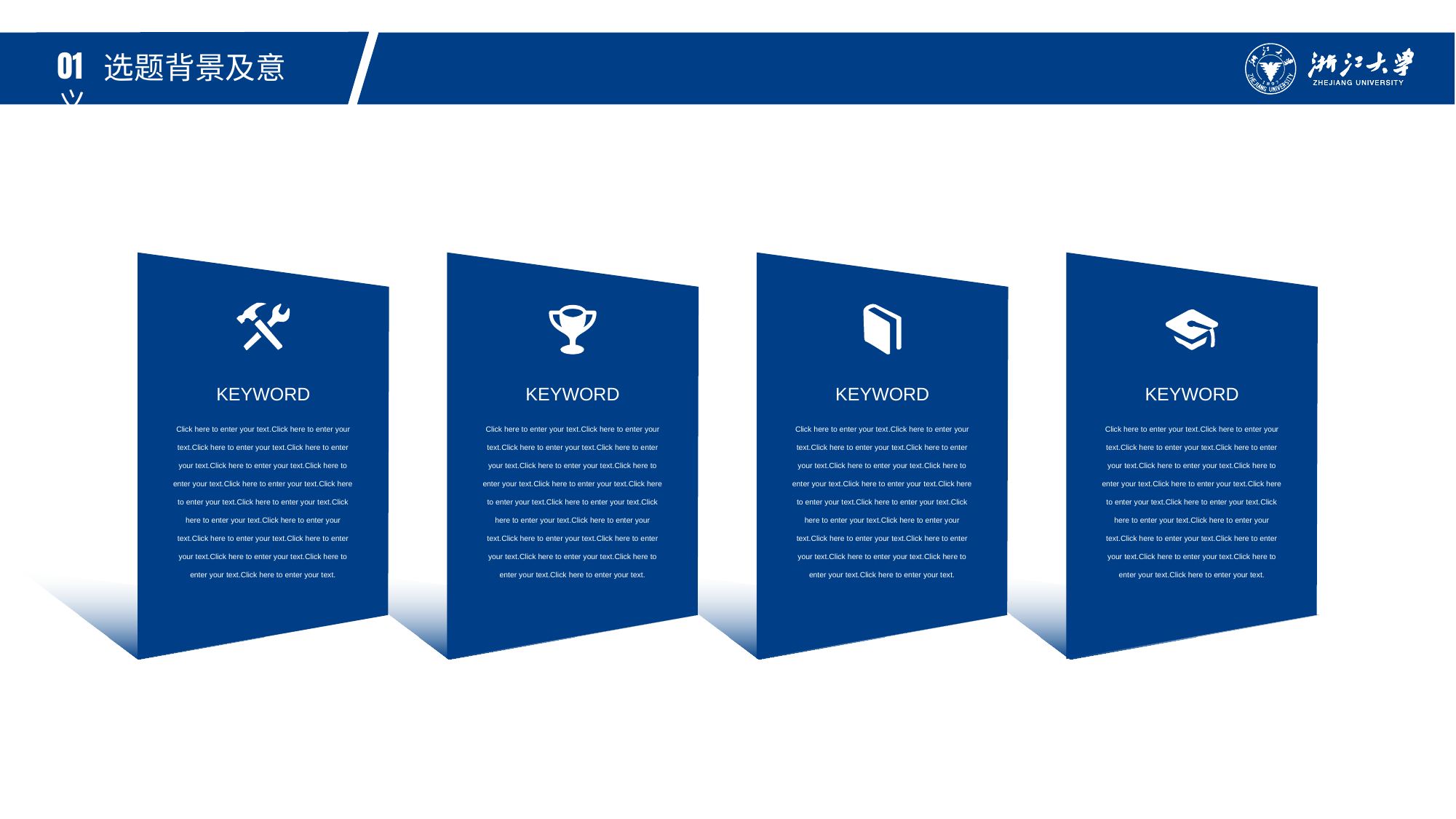

01  选题背景及意义

KEYWORD
KEYWORD
KEYWORD
KEYWORD
Click here to enter your text.Click here to enter your text.Click here to enter your text.Click here to enter your text.Click here to enter your text.Click here to enter your text.Click here to enter your text.Click here to enter your text.Click here to enter your text.Click here to enter your text.Click here to enter your text.Click here to enter your text.Click here to enter your text.Click here to enter your text.Click here to enter your text.Click here to enter your text.
Click here to enter your text.Click here to enter your text.Click here to enter your text.Click here to enter your text.Click here to enter your text.Click here to enter your text.Click here to enter your text.Click here to enter your text.Click here to enter your text.Click here to enter your text.Click here to enter your text.Click here to enter your text.Click here to enter your text.Click here to enter your text.Click here to enter your text.Click here to enter your text.
Click here to enter your text.Click here to enter your text.Click here to enter your text.Click here to enter your text.Click here to enter your text.Click here to enter your text.Click here to enter your text.Click here to enter your text.Click here to enter your text.Click here to enter your text.Click here to enter your text.Click here to enter your text.Click here to enter your text.Click here to enter your text.Click here to enter your text.Click here to enter your text.
Click here to enter your text.Click here to enter your text.Click here to enter your text.Click here to enter your text.Click here to enter your text.Click here to enter your text.Click here to enter your text.Click here to enter your text.Click here to enter your text.Click here to enter your text.Click here to enter your text.Click here to enter your text.Click here to enter your text.Click here to enter your text.Click here to enter your text.Click here to enter your text.